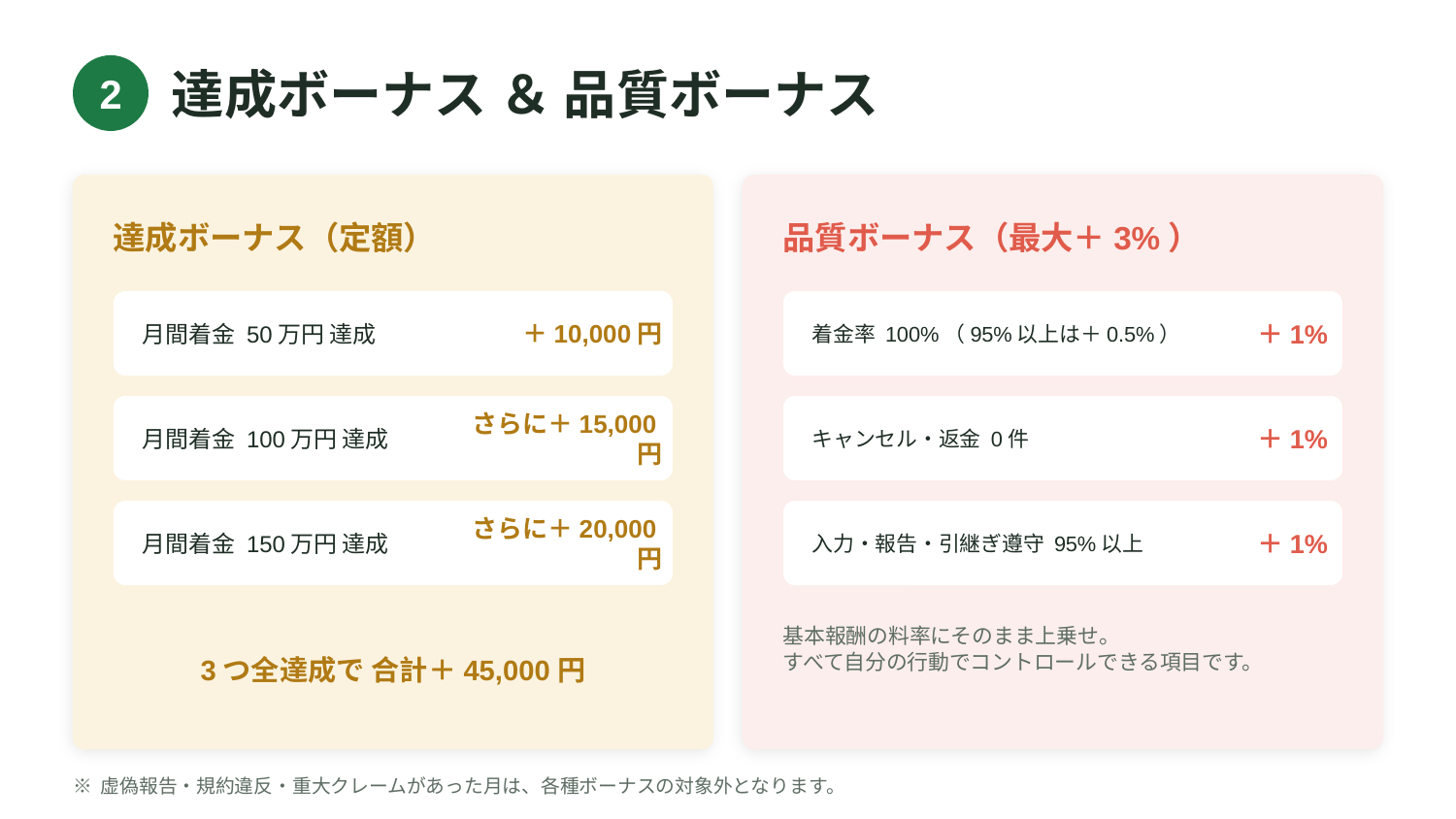

達成ボーナス ＆ 品質ボーナス

2

達成ボーナス（定額）
品質ボーナス（最大＋3%）

月間着金 50万円 達成
＋10,000円

着金率 100%（95%以上は＋0.5%）
＋1%

月間着金 100万円 達成
さらに＋15,000円

キャンセル・返金 0件
＋1%

月間着金 150万円 達成
さらに＋20,000円

入力・報告・引継ぎ遵守 95%以上
＋1%
基本報酬の料率にそのまま上乗せ。
すべて自分の行動でコントロールできる項目です。
3つ全達成で 合計＋45,000円
※ 虚偽報告・規約違反・重大クレームがあった月は、各種ボーナスの対象外となります。